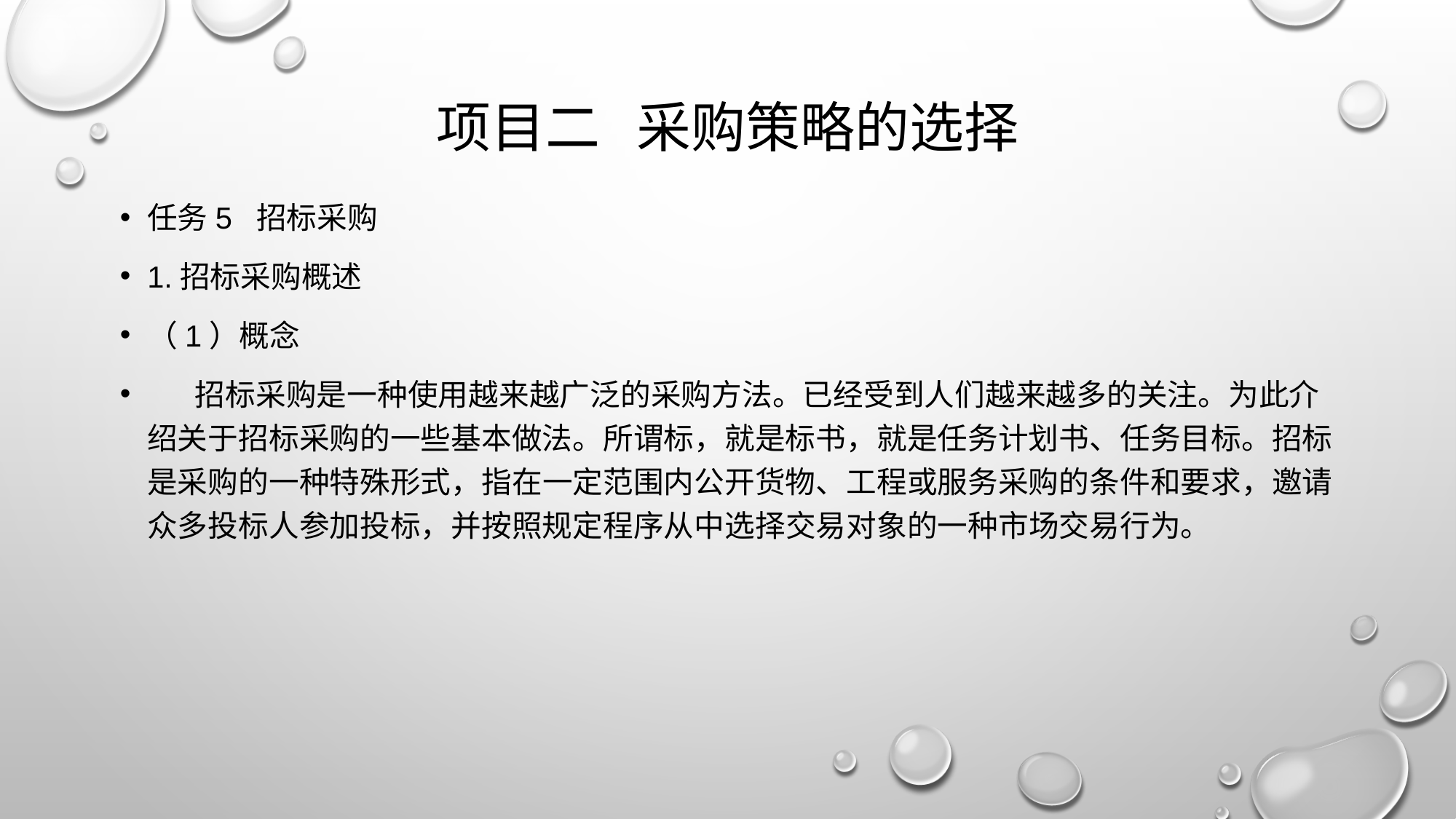

# 项目二   采购策略的选择
任务5  招标采购
1.招标采购概述
（1）概念
      招标采购是一种使用越来越广泛的采购方法。已经受到人们越来越多的关注。为此介绍关于招标采购的一些基本做法。所谓标，就是标书，就是任务计划书、任务目标。招标是采购的一种特殊形式，指在一定范围内公开货物、工程或服务采购的条件和要求，邀请众多投标人参加投标，并按照规定程序从中选择交易对象的一种市场交易行为。